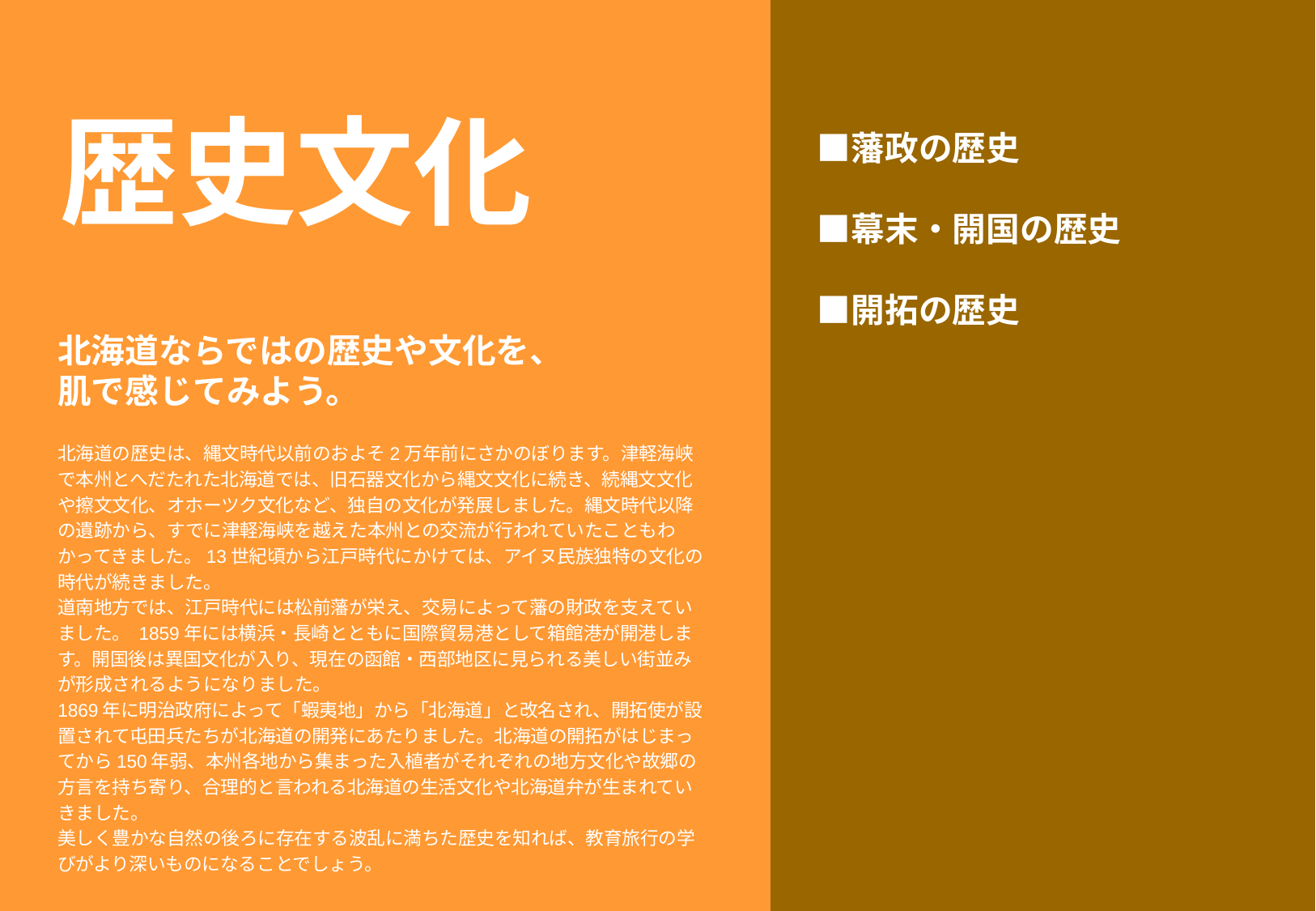

■藩政の歴史

　■幕末・開国の歴史

　■開拓の歴史

歴史文化
北海道ならではの歴史や文化を、
肌で感じてみよう。
北海道の歴史は、縄文時代以前のおよそ2万年前にさかのぼります。津軽海峡
で本州とへだたれた北海道では、旧石器文化から縄文文化に続き、続縄文文化
や擦文文化、オホーツク文化など、独自の文化が発展しました。縄文時代以降
の遺跡から、すでに津軽海峡を越えた本州との交流が行われていたこともわ
かってきました。13世紀頃から江戸時代にかけては、アイヌ民族独特の文化の
時代が続きました。
道南地方では、江戸時代には松前藩が栄え、交易によって藩の財政を支えてい
ました。 1859年には横浜・長崎とともに国際貿易港として箱館港が開港しま
す。開国後は異国文化が入り、現在の函館・西部地区に見られる美しい街並み
が形成されるようになりました。
1869年に明治政府によって「蝦夷地」から「北海道」と改名され、開拓使が設
置されて屯田兵たちが北海道の開発にあたりました。北海道の開拓がはじまっ
てから150年弱、本州各地から集まった入植者がそれぞれの地方文化や故郷の
方言を持ち寄り、合理的と言われる北海道の生活文化や北海道弁が生まれてい
きました。
美しく豊かな自然の後ろに存在する波乱に満ちた歴史を知れば、教育旅行の学
びがより深いものになることでしょう。